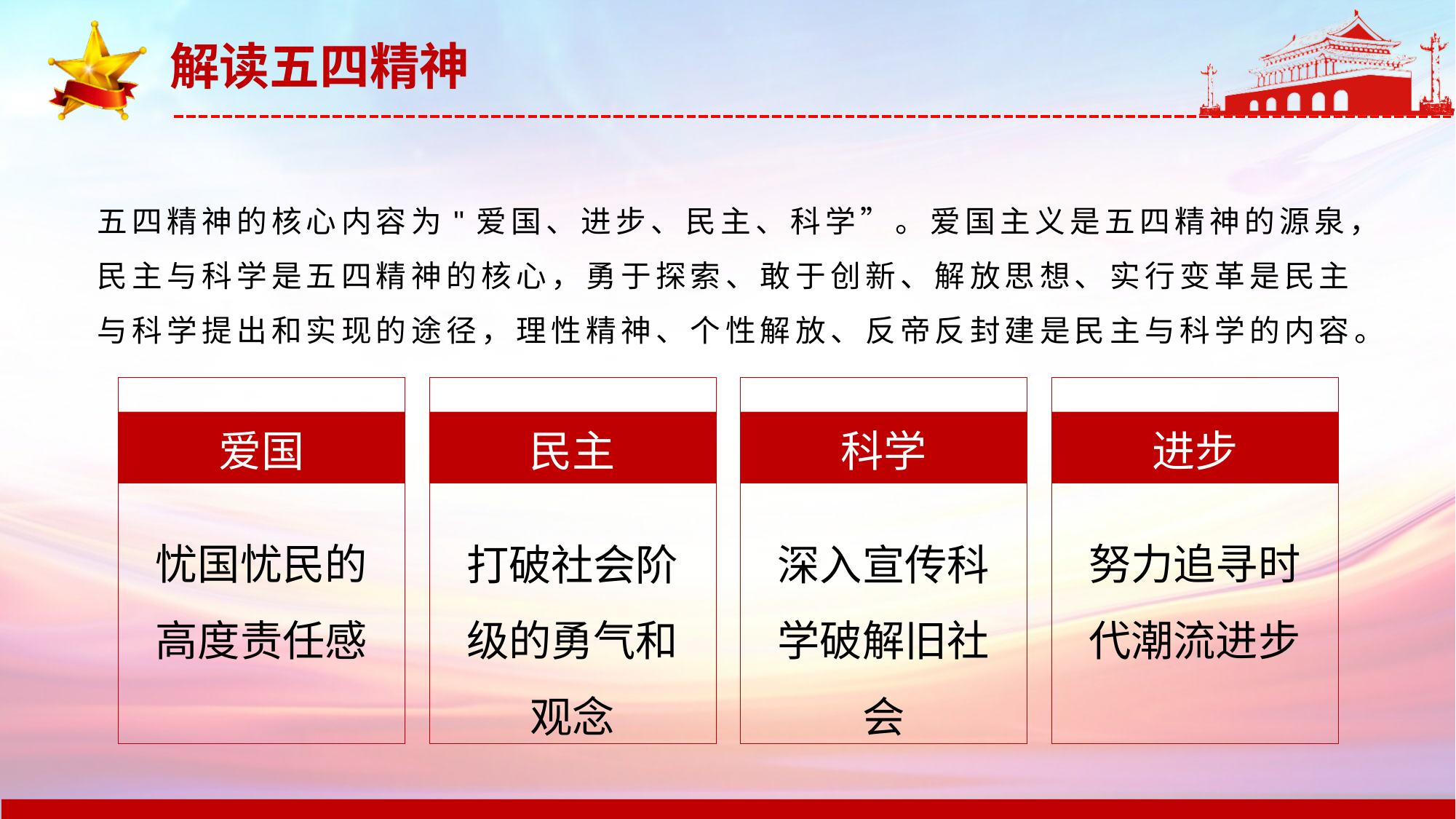

五四精神的核心内容为"爱国、进步、民主、科学”。爱国主义是五四精神的源泉，民主与科学是五四精神的核心，勇于探索、敢于创新、解放思想、实行变革是民主与科学提出和实现的途径，理性精神、个性解放、反帝反封建是民主与科学的内容。

爱国
民主
科学
进步
忧国忧民的
高度责任感
打破社会阶级的勇气和观念
深入宣传科学破解旧社会
努力追寻时代潮流进步